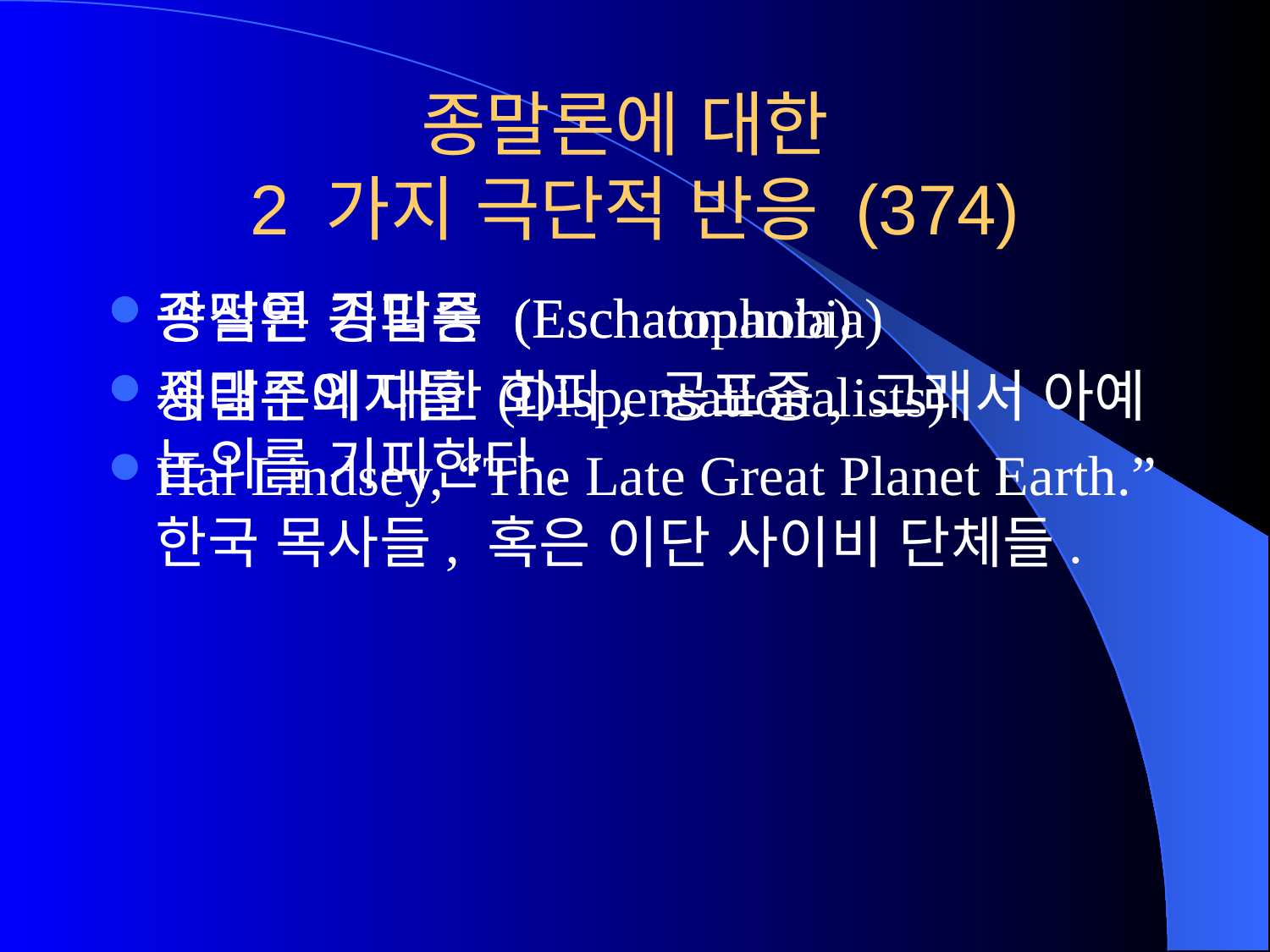

# 종말론에 대한 2 가지 극단적 반응 (374)
광적인 종말론 (Eschaomania)
세대주의자들 (Dispensationalists)
Hal Lindsey, “The Late Great Planet Earth.” 한국 목사들, 혹은 이단 사이비 단체들.
종말론 기피증 (Eschatophobia)
종말론에 대한 회피, 공포증, 그래서 아예 논의를 기피한다.